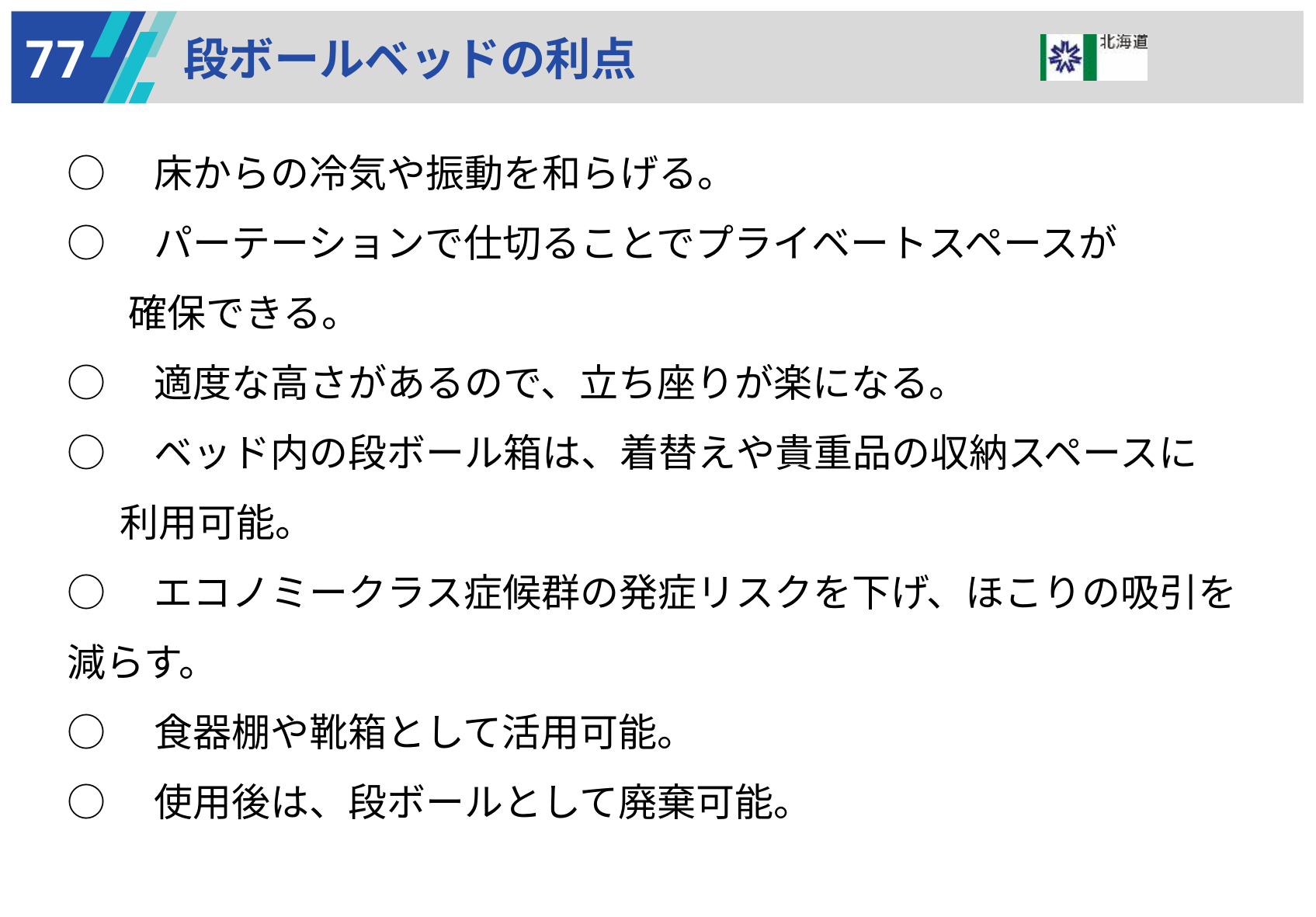

77
段ボールベッドの利点

○　床からの冷気や振動を和らげる。
○　パーテーションで仕切ることでプライベートスペースが
      確保できる。
○　適度な高さがあるので、立ち座りが楽になる。
○　ベッド内の段ボール箱は、着替えや貴重品の収納スペースに
     利用可能。
○　エコノミークラス症候群の発症リスクを下げ、ほこりの吸引を減らす。
○　食器棚や靴箱として活用可能。
○　使用後は、段ボールとして廃棄可能。